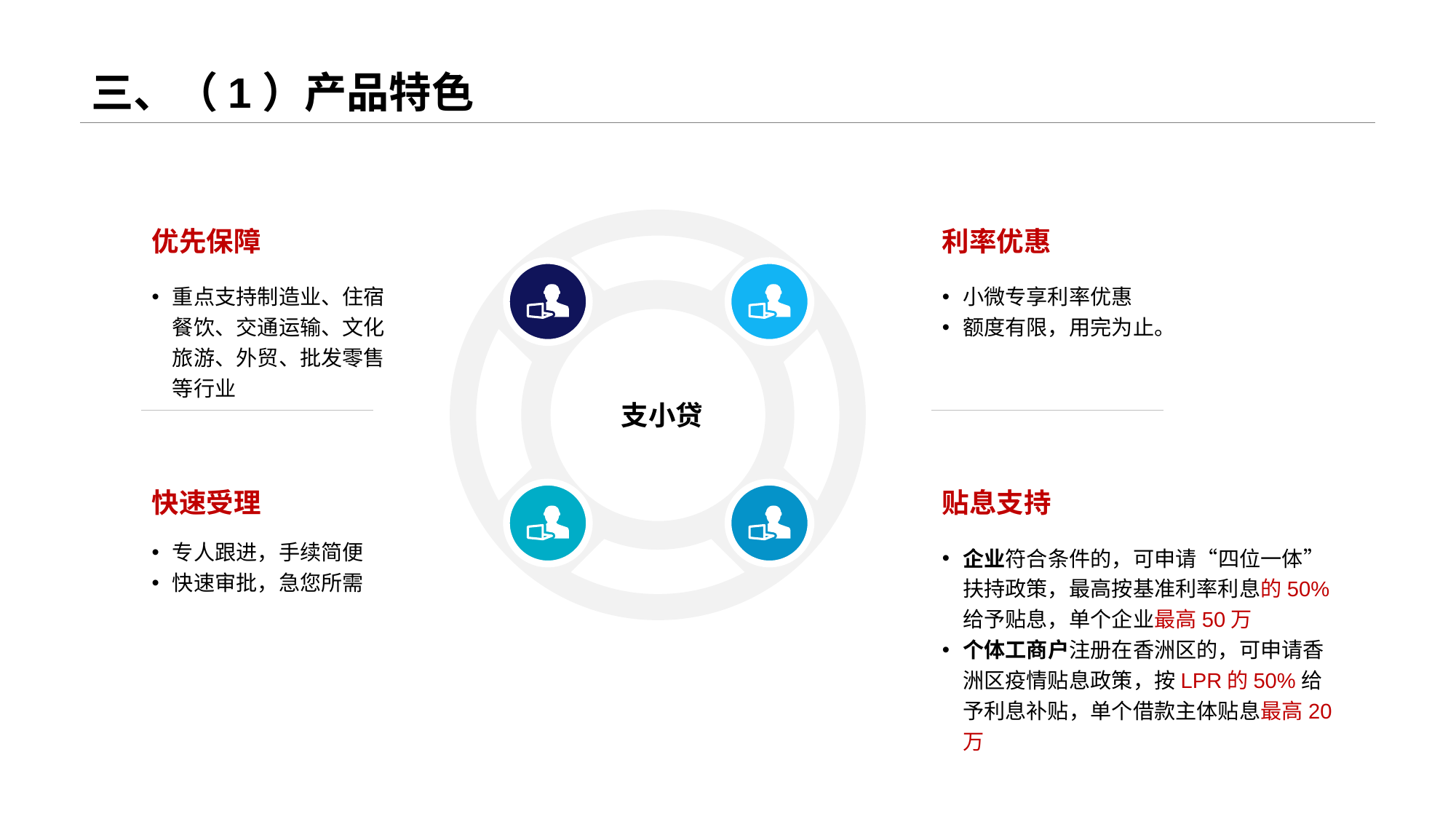

# 三、（1）产品特色
优先保障

利率优惠

重点支持制造业、住宿餐饮、交通运输、文化旅游、外贸、批发零售等行业
小微专享利率优惠
额度有限，用完为止。
支小贷
快速受理
贴息支持

专人跟进，手续简便
快速审批，急您所需
企业符合条件的，可申请“四位一体”扶持政策，最高按基准利率利息的50%给予贴息，单个企业最高50万
个体工商户注册在香洲区的，可申请香洲区疫情贴息政策，按LPR的50%给予利息补贴，单个借款主体贴息最高20万